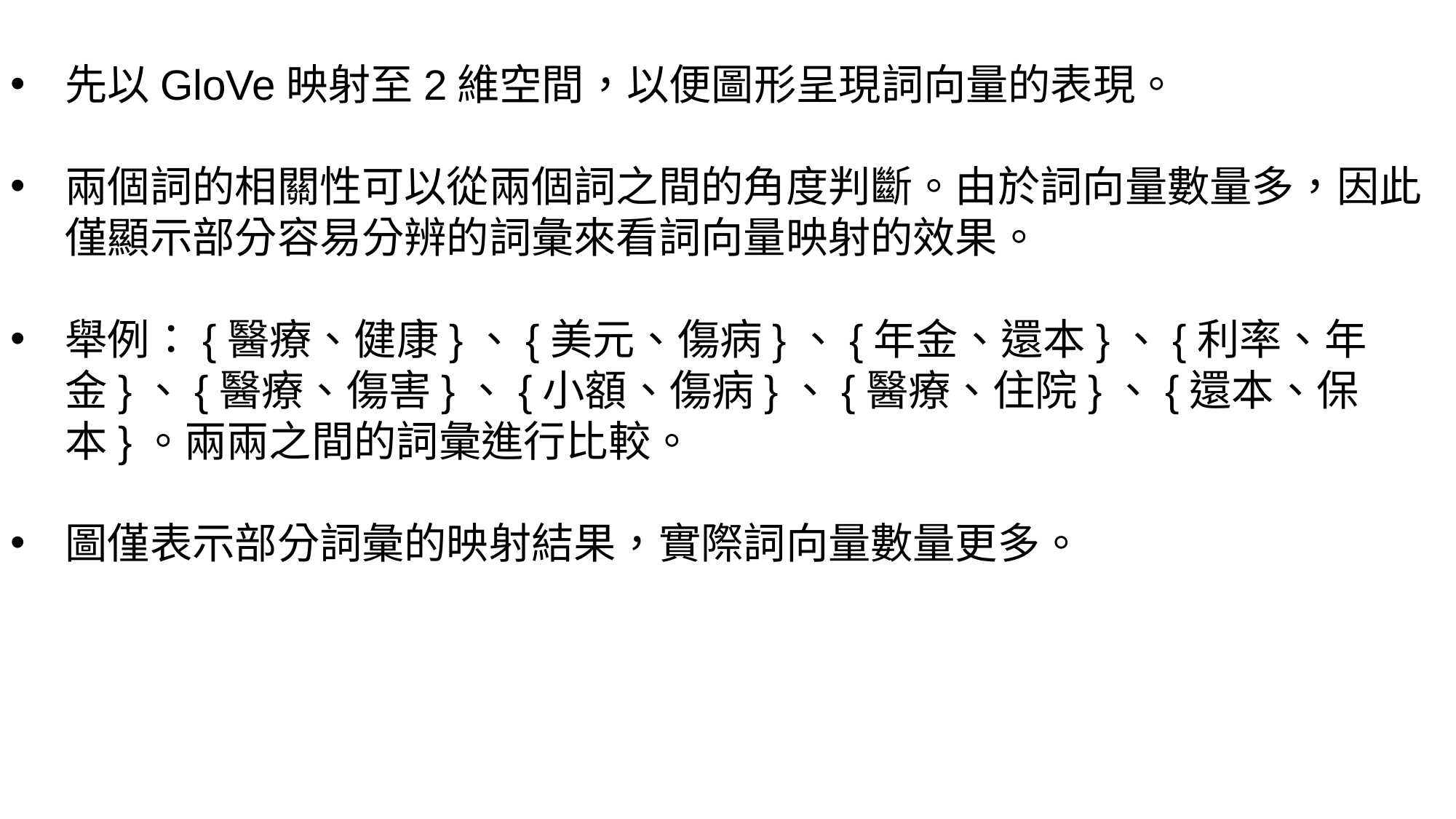

先以GloVe映射至2維空間，以便圖形呈現詞向量的表現。

兩個詞的相關性可以從兩個詞之間的角度判斷。由於詞向量數量多，因此僅顯示部分容易分辨的詞彙來看詞向量映射的效果。

舉例：{醫療、健康}、{美元、傷病}、{年金、還本}、{利率、年金}、{醫療、傷害}、{小額、傷病}、{醫療、住院}、{還本、保本}。兩兩之間的詞彙進行比較。

圖僅表示部分詞彙的映射結果，實際詞向量數量更多。